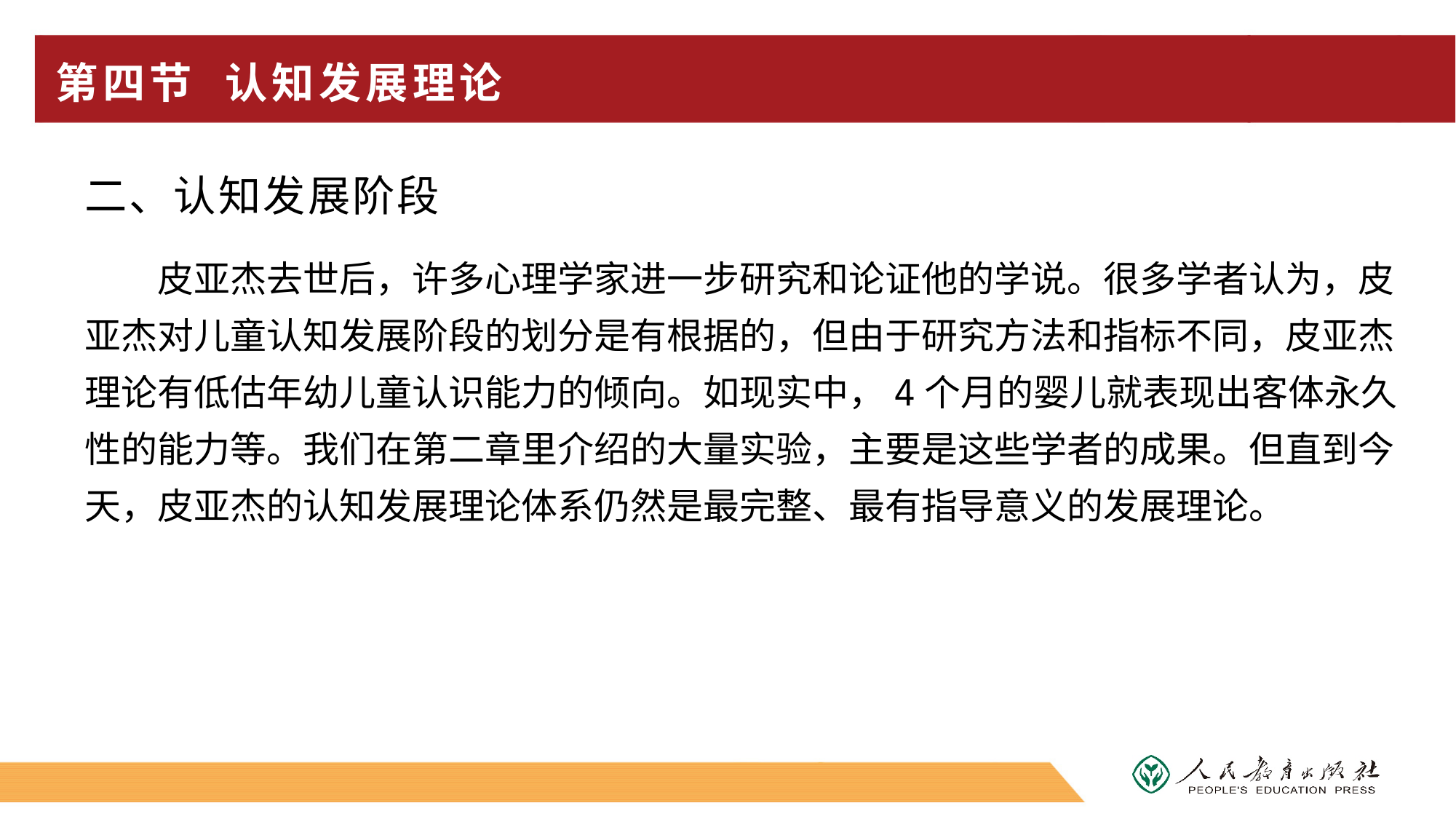

# 第四节  认知发展理论
二、认知发展阶段
皮亚杰去世后，许多心理学家进一步研究和论证他的学说。很多学者认为，皮亚杰对儿童认知发展阶段的划分是有根据的，但由于研究方法和指标不同，皮亚杰理论有低估年幼儿童认识能力的倾向。如现实中，4个月的婴儿就表现出客体永久性的能力等。我们在第二章里介绍的大量实验，主要是这些学者的成果。但直到今天，皮亚杰的认知发展理论体系仍然是最完整、最有指导意义的发展理论。